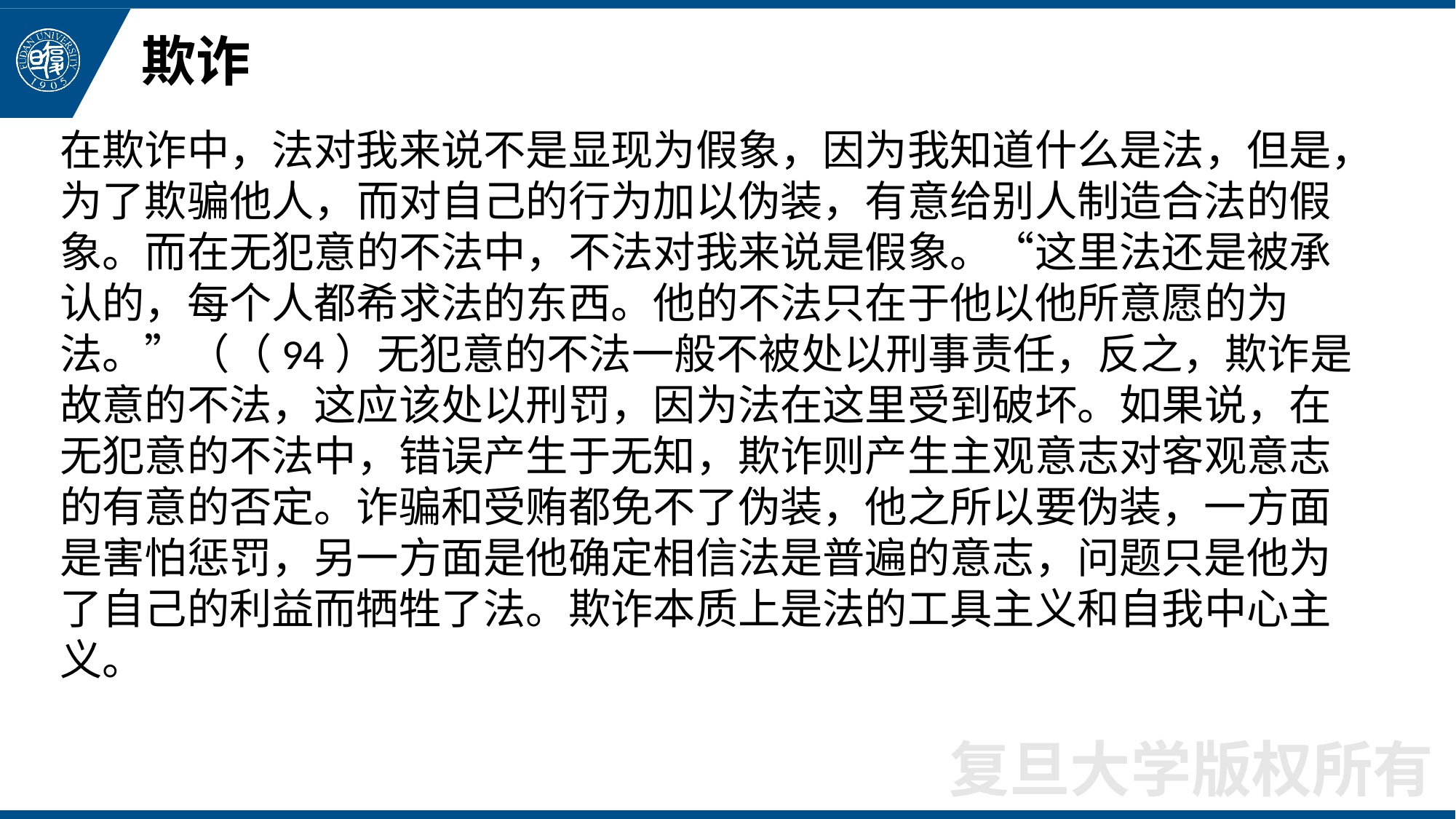

# 欺诈
在欺诈中，法对我来说不是显现为假象，因为我知道什么是法，但是，为了欺骗他人，而对自己的行为加以伪装，有意给别人制造合法的假象。而在无犯意的不法中，不法对我来说是假象。“这里法还是被承认的，每个人都希求法的东西。他的不法只在于他以他所意愿的为法。”（（94）无犯意的不法一般不被处以刑事责任，反之，欺诈是故意的不法，这应该处以刑罚，因为法在这里受到破坏。如果说，在无犯意的不法中，错误产生于无知，欺诈则产生主观意志对客观意志的有意的否定。诈骗和受贿都免不了伪装，他之所以要伪装，一方面是害怕惩罚，另一方面是他确定相信法是普遍的意志，问题只是他为了自己的利益而牺牲了法。欺诈本质上是法的工具主义和自我中心主义。